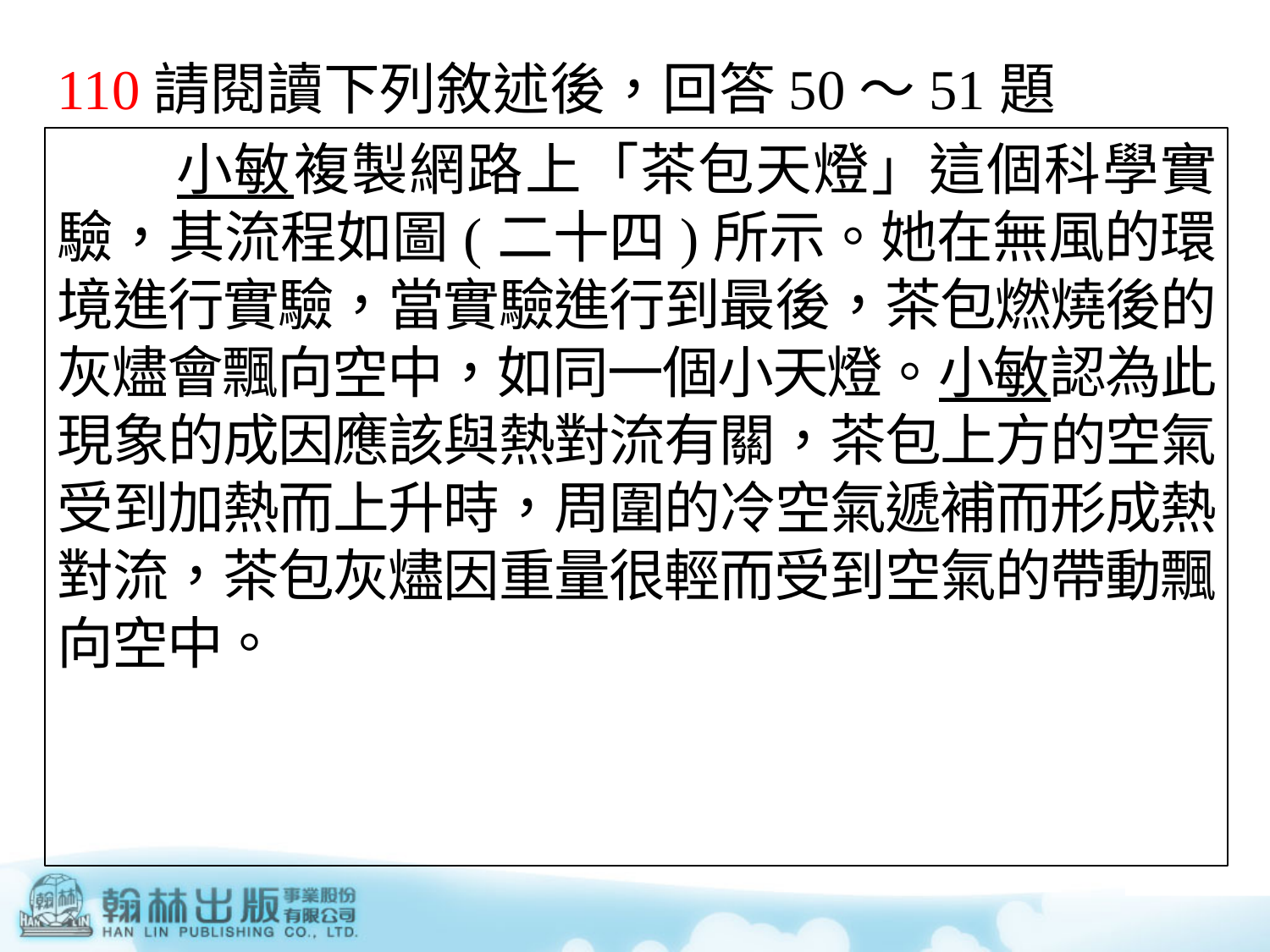

110請閱讀下列敘述後，回答50～51題

　　小敏複製網路上「茶包天燈」這個科學實驗，其流程如圖(二十四)所示。她在無風的環境進行實驗，當實驗進行到最後，茶包燃燒後的灰燼會飄向空中，如同一個小天燈。小敏認為此現象的成因應該與熱對流有關，茶包上方的空氣受到加熱而上升時，周圍的冷空氣遞補而形成熱對流，茶包灰燼因重量很輕而受到空氣的帶動飄向空中。